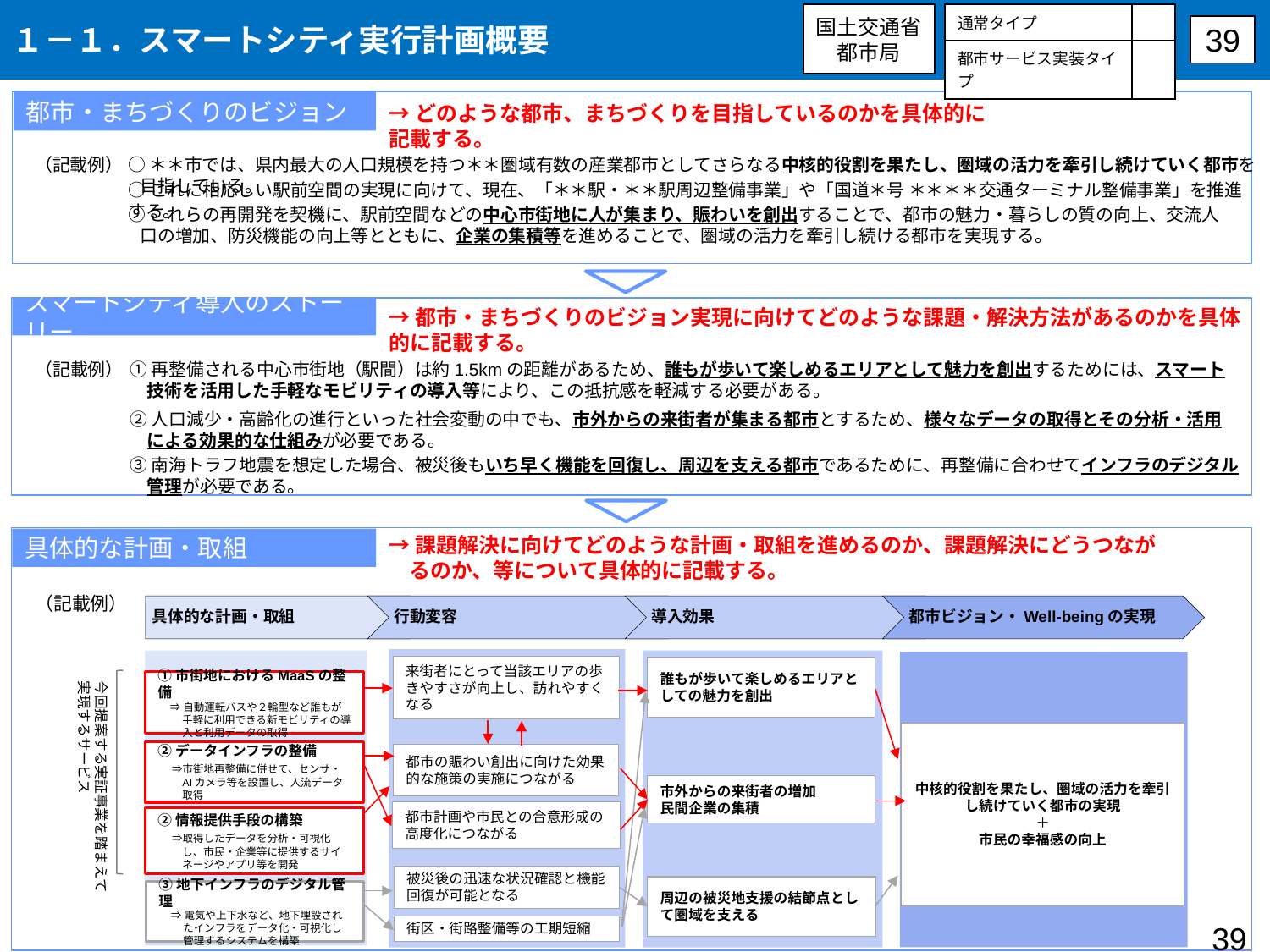

１－１．スマートシティ実行計画概要
国土交通省
都市局
| 通常タイプ |  |
| --- | --- |
| 都市サービス実装タイプ |  |
39

都市・まちづくりのビジョン
→どのような都市、まちづくりを目指しているのかを具体的に記載する。
（記載例）
○＊＊市では、県内最大の人口規模を持つ＊＊圏域有数の産業都市としてさらなる中核的役割を果たし、圏域の活力を牽引し続けていく都市を目指している。
○これに相応しい駅前空間の実現に向けて、現在、「＊＊駅・＊＊駅周辺整備事業」や「国道＊号 ＊＊＊＊交通ターミナル整備事業」を推進する。
○これらの再開発を契機に、駅前空間などの中心市街地に人が集まり、賑わいを創出することで、都市の魅力・暮らしの質の向上、交流人口の増加、防災機能の向上等とともに、企業の集積等を進めることで、圏域の活力を牽引し続ける都市を実現する。

→都市・まちづくりのビジョン実現に向けてどのような課題・解決方法があるのかを具体的に記載する。
スマートシティ導入のストーリー
（記載例）
①再整備される中心市街地（駅間）は約1.5kmの距離があるため、誰もが歩いて楽しめるエリアとして魅力を創出するためには、スマート技術を活用した手軽なモビリティの導入等により、この抵抗感を軽減する必要がある。
②人口減少・高齢化の進行といった社会変動の中でも、市外からの来街者が集まる都市とするため、様々なデータの取得とその分析・活用による効果的な仕組みが必要である。
③南海トラフ地震を想定した場合、被災後もいち早く機能を回復し、周辺を支える都市であるために、再整備に合わせてインフラのデジタル管理が必要である。

→課題解決に向けてどのような計画・取組を進めるのか、課題解決にどうつながるのか、等について具体的に記載する。

具体的な計画・取組
（記載例）
具体的な計画・取組
行動変容
導入効果
都市ビジョン・Well-beingの実現

来街者にとって当該エリアの歩きやすさが向上し、訪れやすくなる
誰もが歩いて楽しめるエリアとしての魅力を創出
今回提案する実証事業を踏まえて
実現するサービス

①市街地におけるMaaSの整備
⇒自動運転バスや２輪型など誰もが手軽に利用できる新モビリティの導入と利用データの取得
中核的役割を果たし、圏域の活力を牽引し続けていく都市の実現
＋
市民の幸福感の向上
②データインフラの整備
　⇒市街地再整備に併せて、センサ・AIカメラ等を設置し、人流データ取得
都市の賑わい創出に向けた効果的な施策の実施につながる
市外からの来街者の増加
民間企業の集積
都市計画や市民との合意形成の高度化につながる
②情報提供手段の構築
　⇒取得したデータを分析・可視化し、市民・企業等に提供するサイネージやアプリ等を開発
被災後の迅速な状況確認と機能回復が可能となる
周辺の被災地支援の結節点として圏域を支える
③地下インフラのデジタル管理
⇒電気や上下水など、地下埋設されたインフラをデータ化・可視化し管理するシステムを構築
39
街区・街路整備等の工期短縮